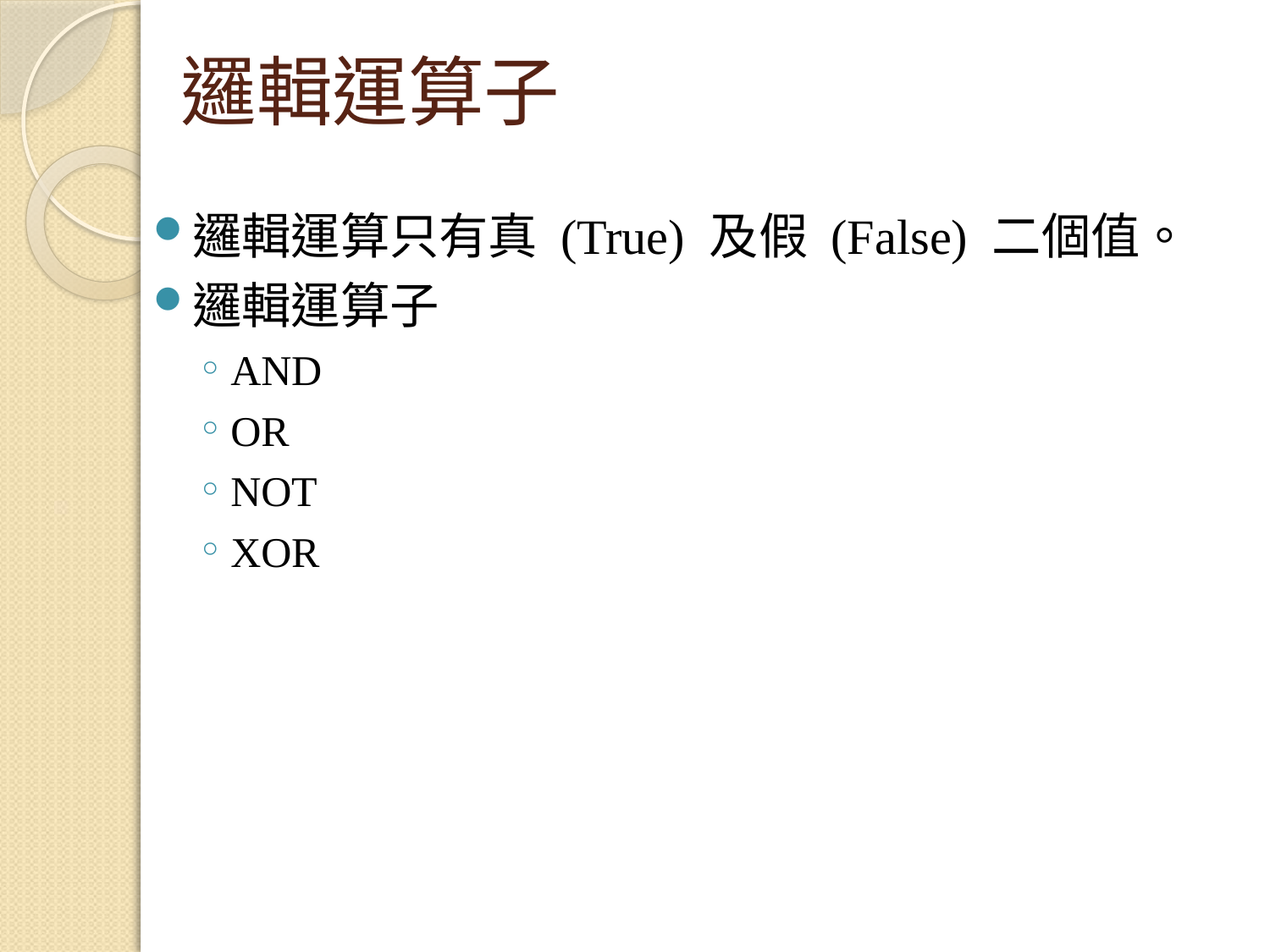

# 邏輯運算子
邏輯運算只有真 (True) 及假 (False) 二個值。
邏輯運算子
AND
OR
NOT
XOR